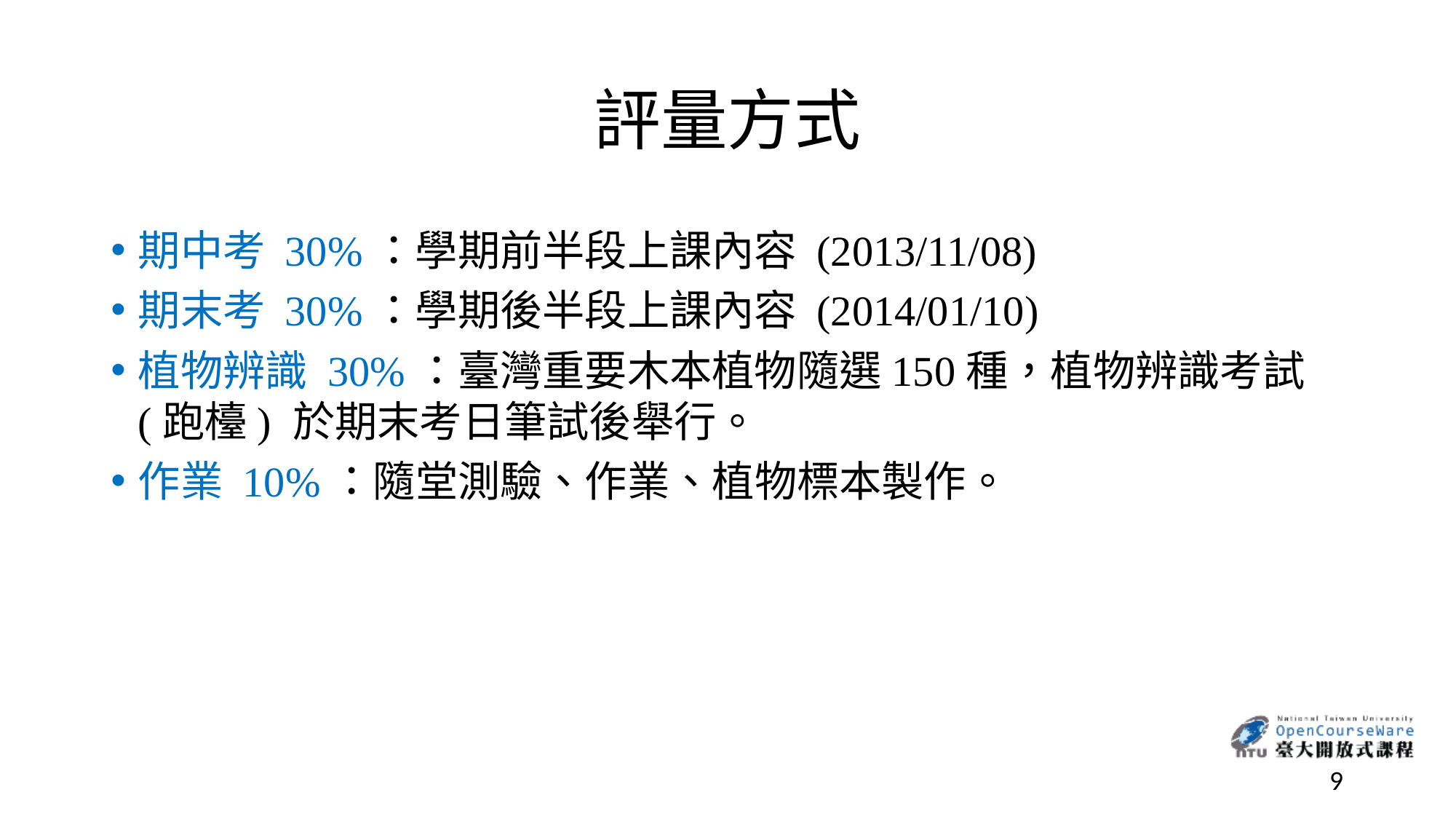

# 評量方式
期中考 30%：學期前半段上課內容 (2013/11/08)
期末考 30%：學期後半段上課內容 (2014/01/10)
植物辨識 30%：臺灣重要木本植物隨選150種，植物辨識考試 (跑檯) 於期末考日筆試後舉行。
作業 10%：隨堂測驗、作業、植物標本製作。